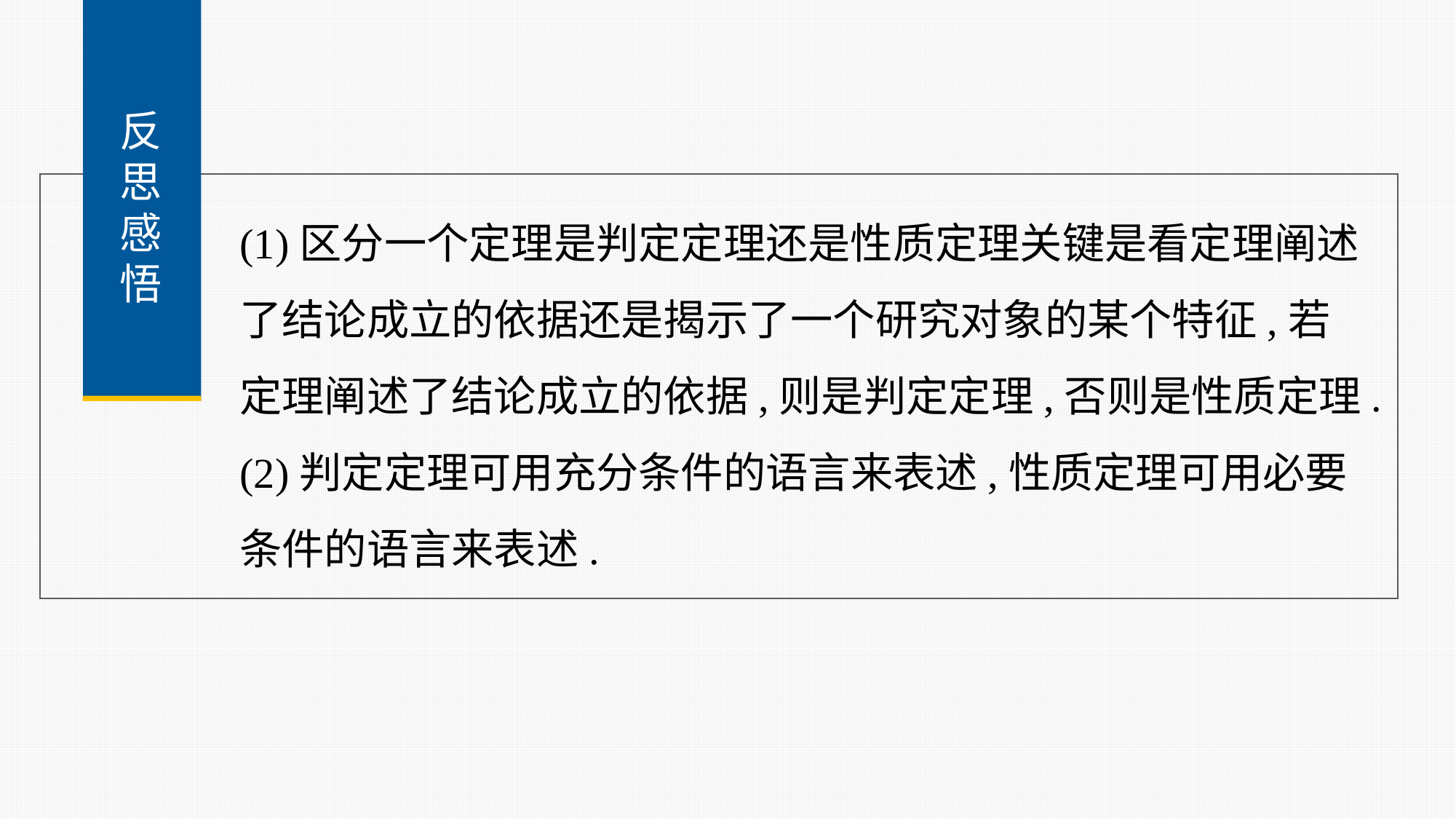

反
思
感
悟

(1)区分一个定理是判定定理还是性质定理关键是看定理阐述了结论成立的依据还是揭示了一个研究对象的某个特征,若定理阐述了结论成立的依据,则是判定定理,否则是性质定理.
(2)判定定理可用充分条件的语言来表述,性质定理可用必要条件的语言来表述.